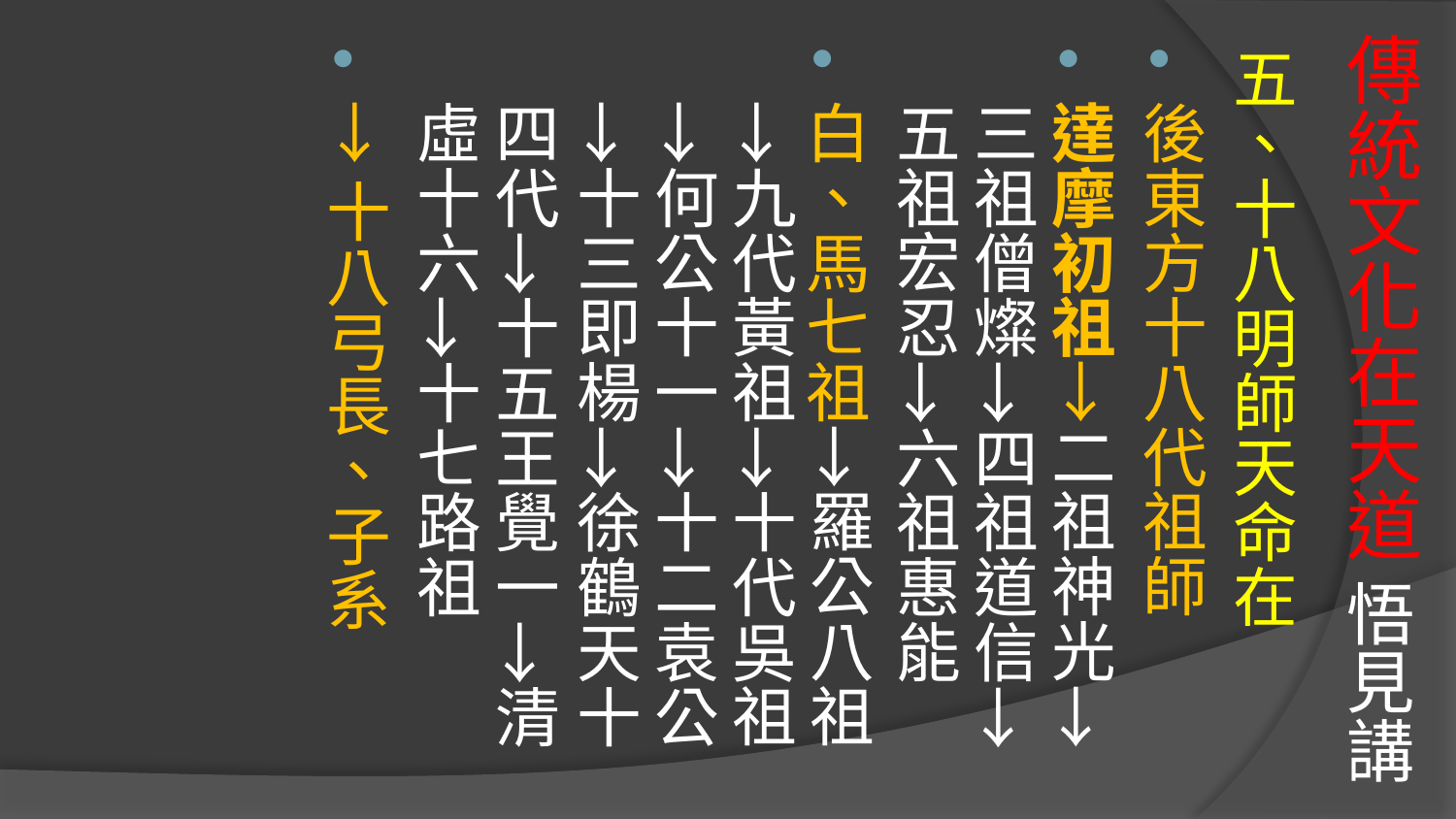

# 傳統文化在天道 悟見講
五、十八明師天命在
後東方十八代祖師
達摩初祖→二祖神光→三祖僧燦→四祖道信→五祖宏忍→六祖惠能
白、馬七祖→羅公八祖→九代黃祖→十代吳祖→何公十一→十二袁公→十三即楊→徐鶴天十四代→十五王覺一→清虛十六→十七路祖
→十八弓長、子系